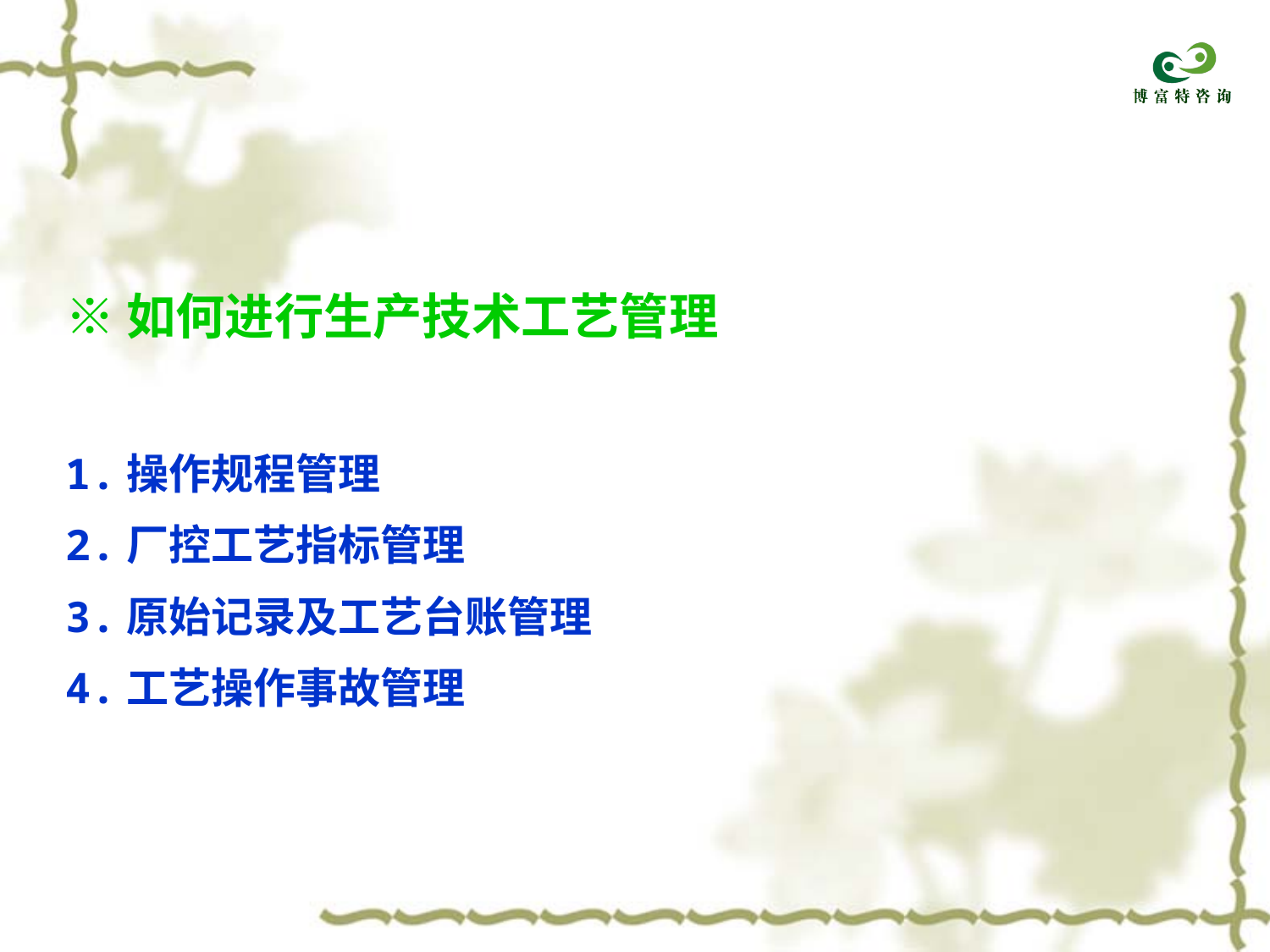

※如何进行生产技术工艺管理

1.操作规程管理
2.厂控工艺指标管理
3.原始记录及工艺台账管理
4.工艺操作事故管理